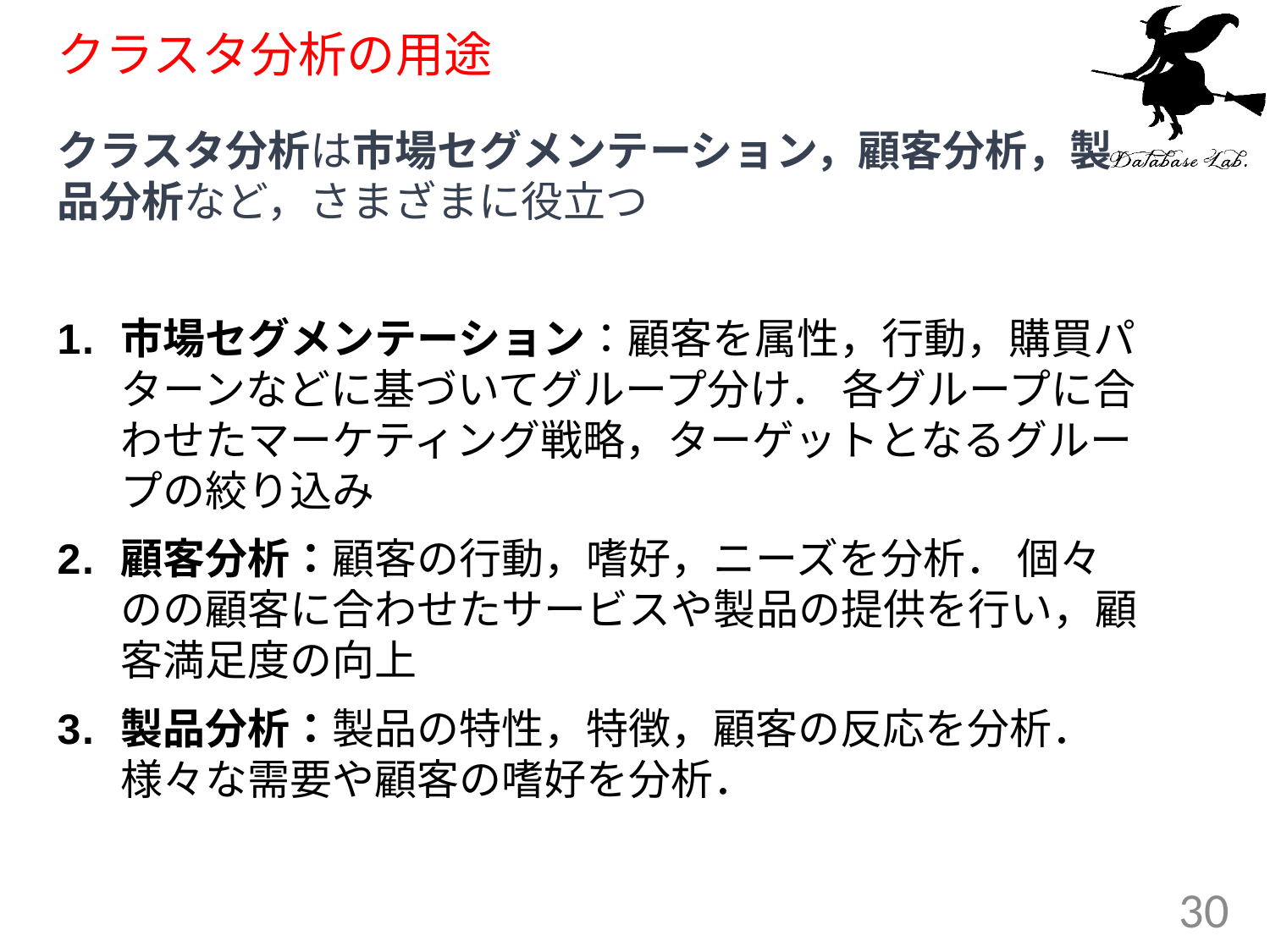

# クラスタ分析の用途
クラスタ分析は市場セグメンテーション，顧客分析，製品分析など，さまざまに役立つ

市場セグメンテーション：顧客を属性，行動，購買パターンなどに基づいてグループ分け． 各グループに合わせたマーケティング戦略，ターゲットとなるグループの絞り込み
顧客分析：顧客の行動，嗜好，ニーズを分析． 個々のの顧客に合わせたサービスや製品の提供を行い，顧客満足度の向上
製品分析：製品の特性，特徴，顧客の反応を分析． 様々な需要や顧客の嗜好を分析．
30